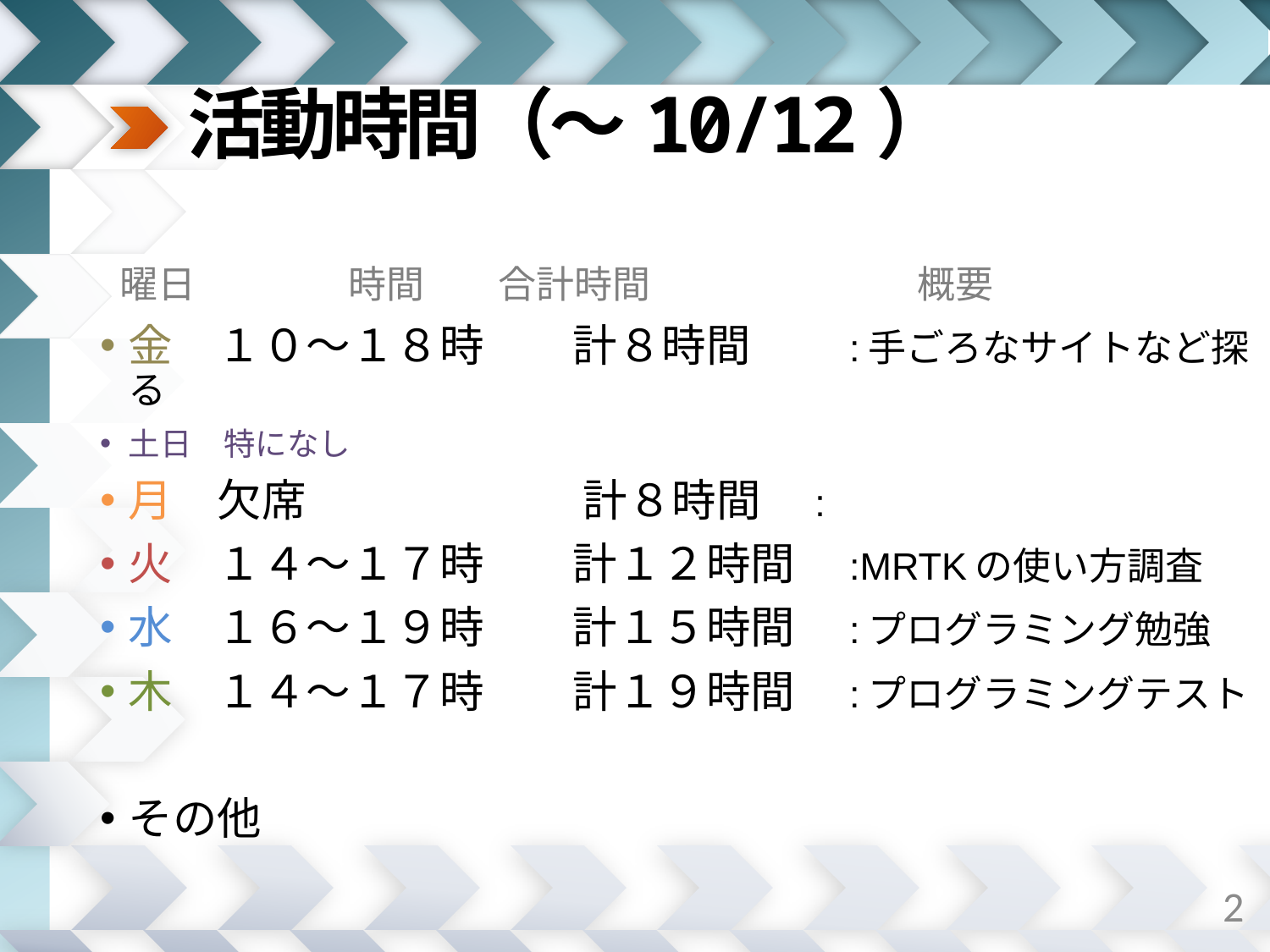

# 活動時間（～10/12）
 曜日　　　　時間	　  合計時間　　　　　　　概要
金　１０～１８時　　計８時間　　:手ごろなサイトなど探る
土日　特になし
月　欠席　　　　　　 計８時間　:
火　１４～１７時　　計１２時間　:MRTKの使い方調査
水　１６～１９時　　計１５時間　:プログラミング勉強
木　１４～１７時　　計１９時間　:プログラミングテスト

その他
2